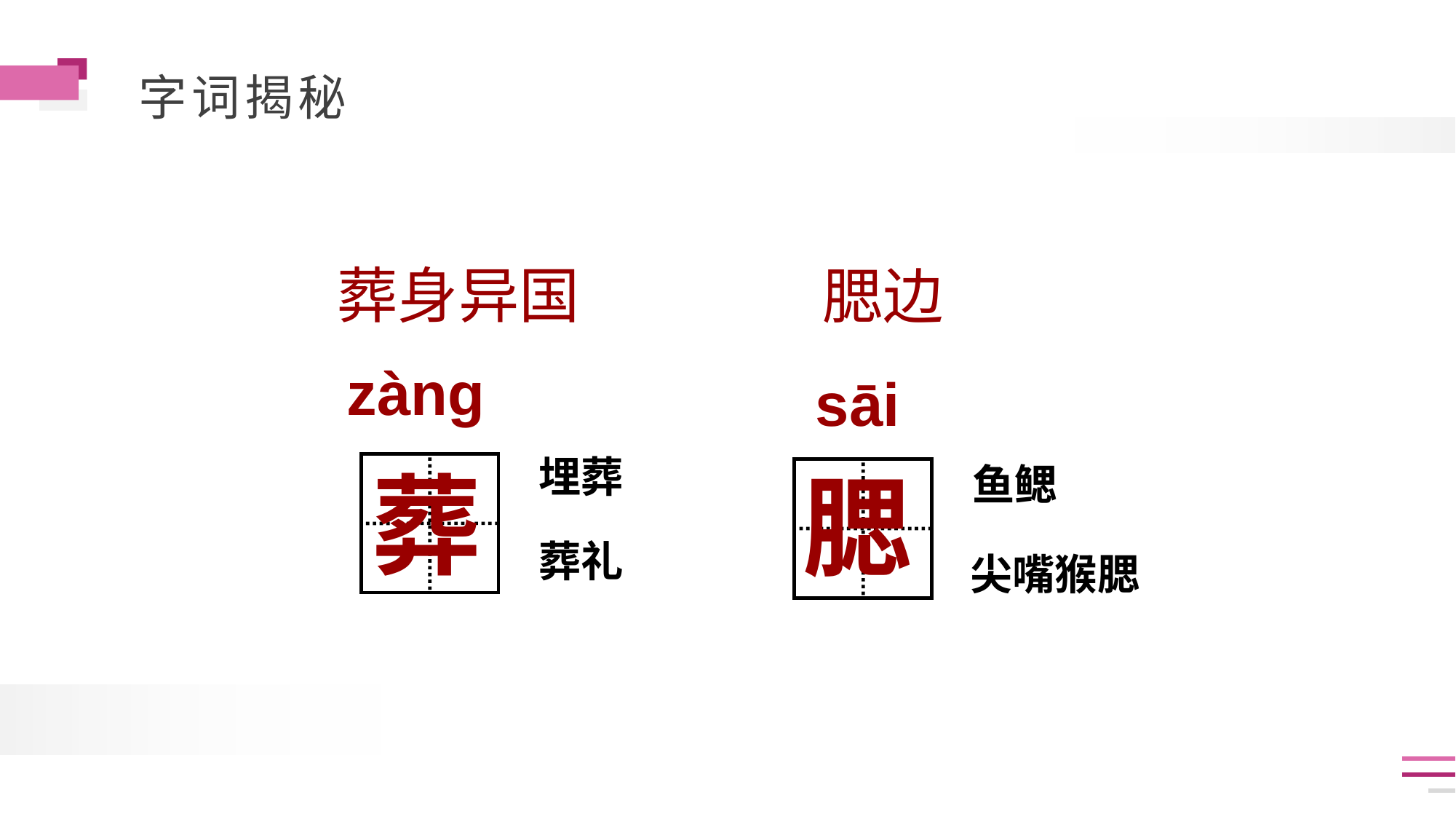

小学学科网  xuekeedu.com
葬身异国
腮边
zàng
sāi
埋葬
葬
鱼鳃
腮

葬礼
尖嘴猴腮